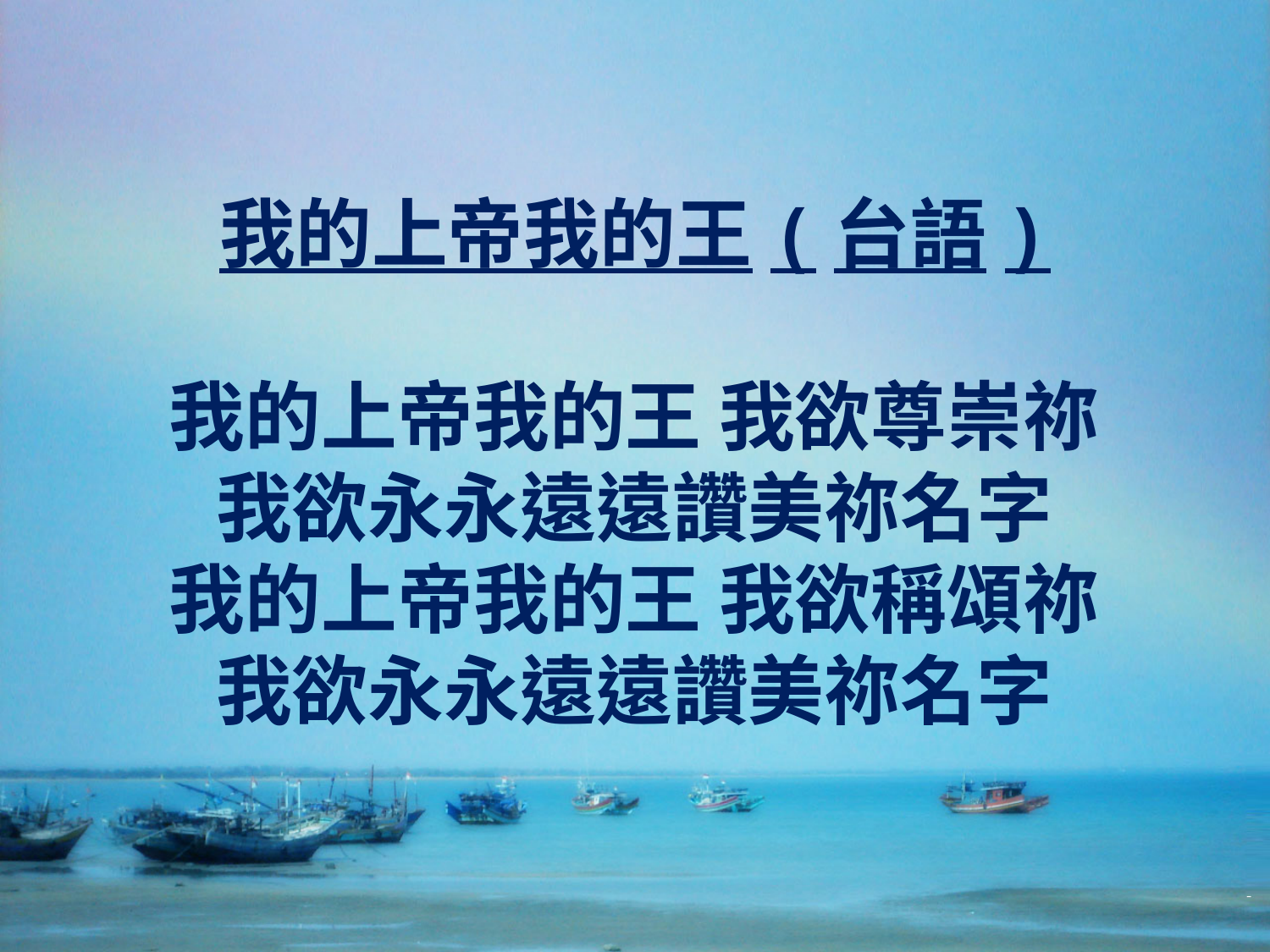

# 我的上帝我的王(台語) 　 我的上帝我的王 我欲尊崇祢 我欲永永遠遠讚美祢名字 我的上帝我的王 我欲稱頌祢 我欲永永遠遠讚美祢名字